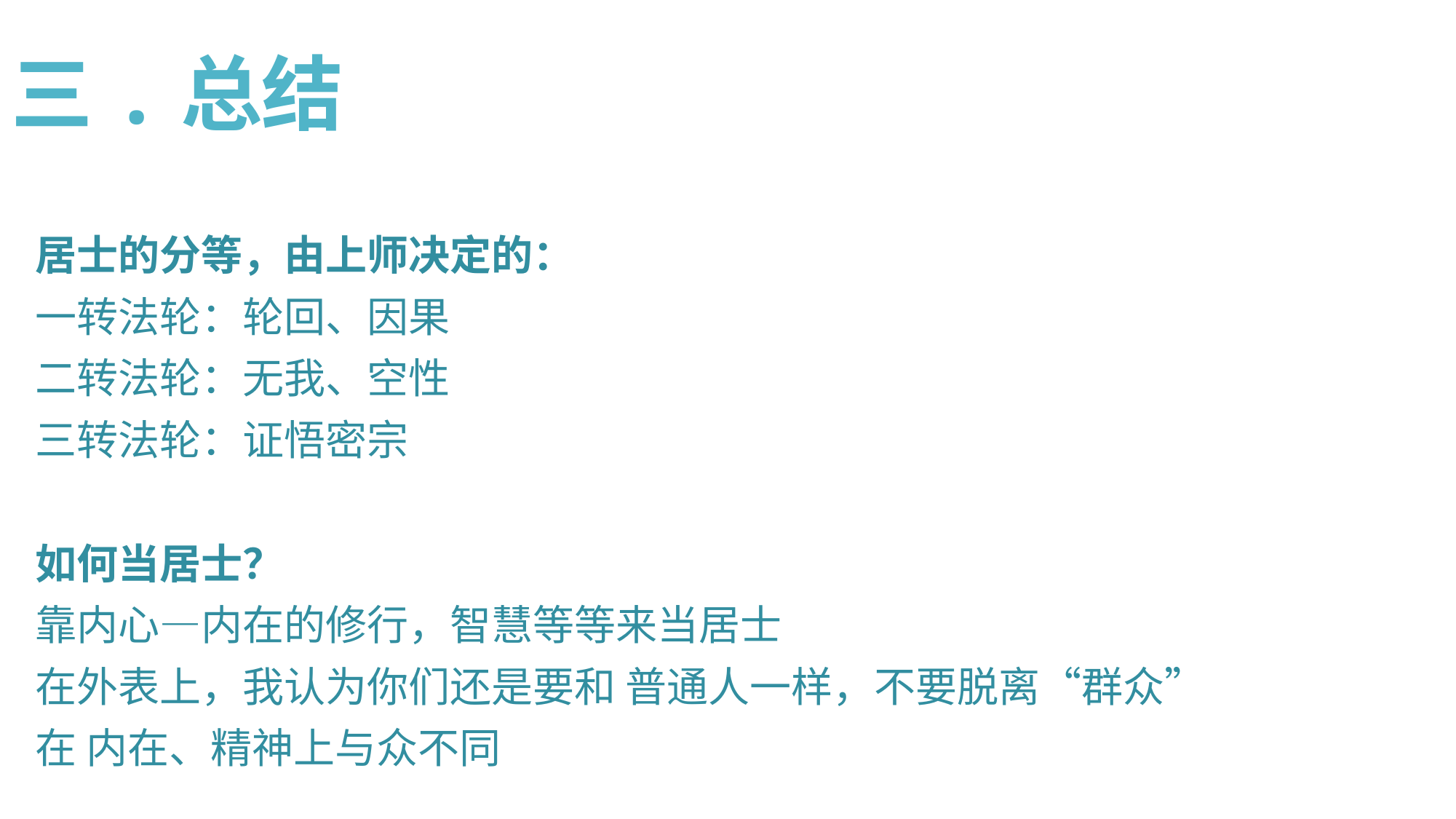

# 三.总结
居士的分等，由上师决定的：
一转法轮：轮回、因果
二转法轮：无我、空性
三转法轮：证悟密宗

如何当居士？
靠内心—内在的修行，智慧等等来当居士
在外表上，我认为你们还是要和 普通人一样，不要脱离“群众”
在 内在、精神上与众不同